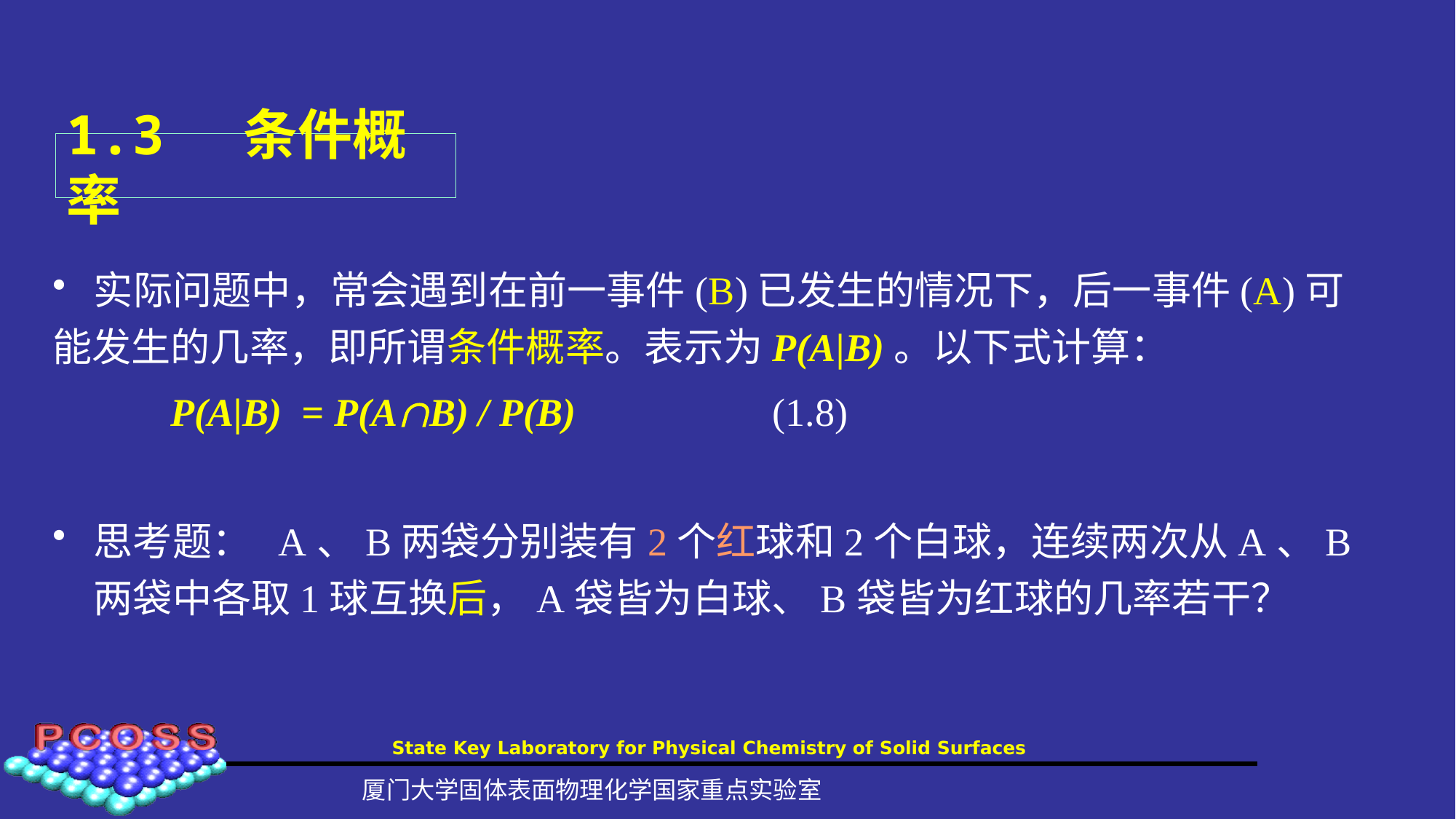

# 1.3  条件概率
  实际问题中，常会遇到在前一事件(B)已发生的情况下，后一事件(A)可能发生的几率，即所谓条件概率。表示为P(A|B)。以下式计算：
            P(A|B)  = P(A∩B) / P(B)                    (1.8)

思考题：  A、B两袋分别装有2个红球和2个白球，连续两次从A、B两袋中各取1球互换后，A袋皆为白球、B袋皆为红球的几率若干？